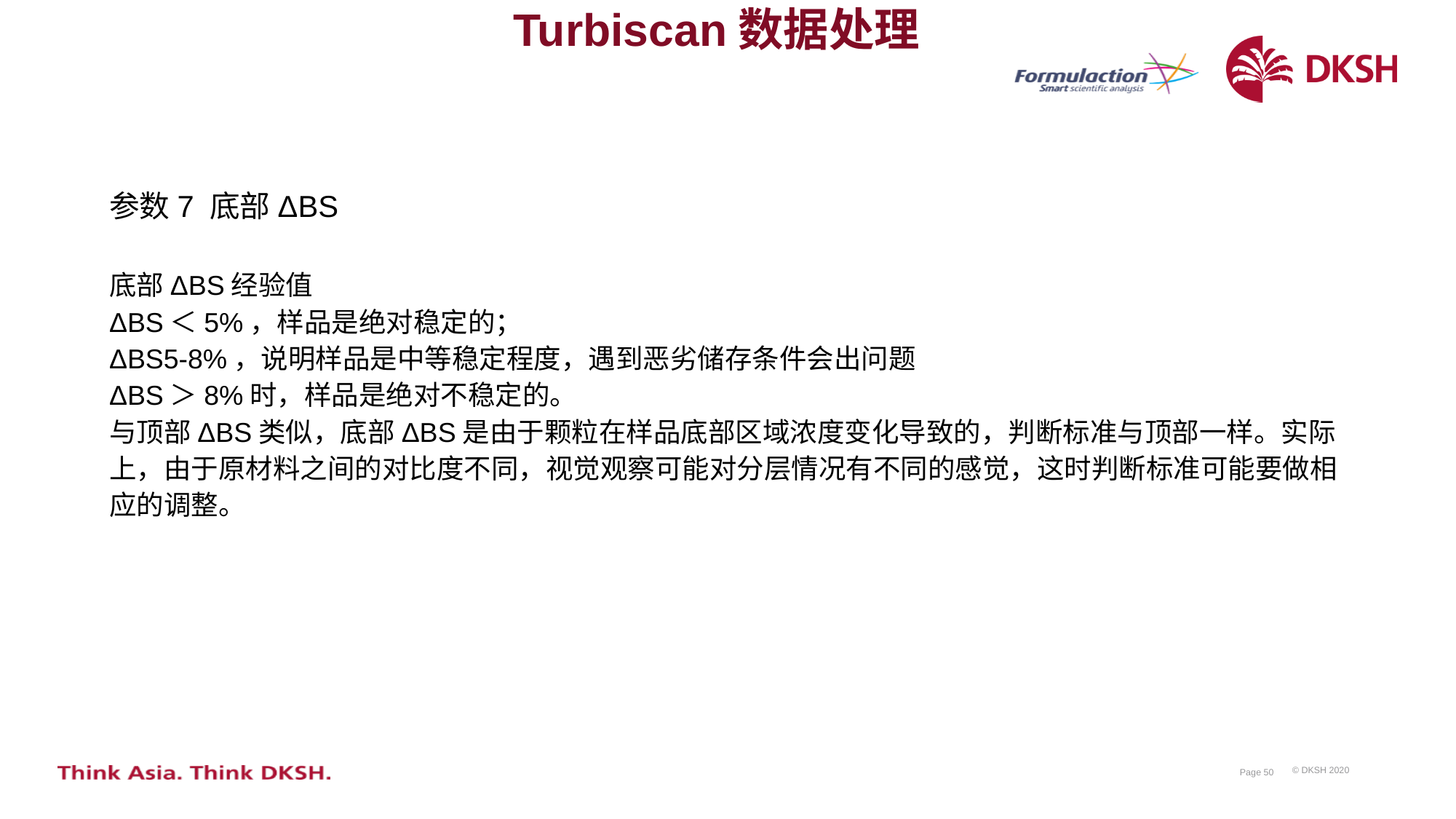

Turbiscan数据处理
参数7 底部ΔBS

底部ΔBS经验值
ΔBS＜5%，样品是绝对稳定的；
ΔBS5-8%，说明样品是中等稳定程度，遇到恶劣储存条件会出问题
ΔBS＞8%时，样品是绝对不稳定的。
与顶部ΔBS类似，底部ΔBS是由于颗粒在样品底部区域浓度变化导致的，判断标准与顶部一样。实际上，由于原材料之间的对比度不同，视觉观察可能对分层情况有不同的感觉，这时判断标准可能要做相应的调整。